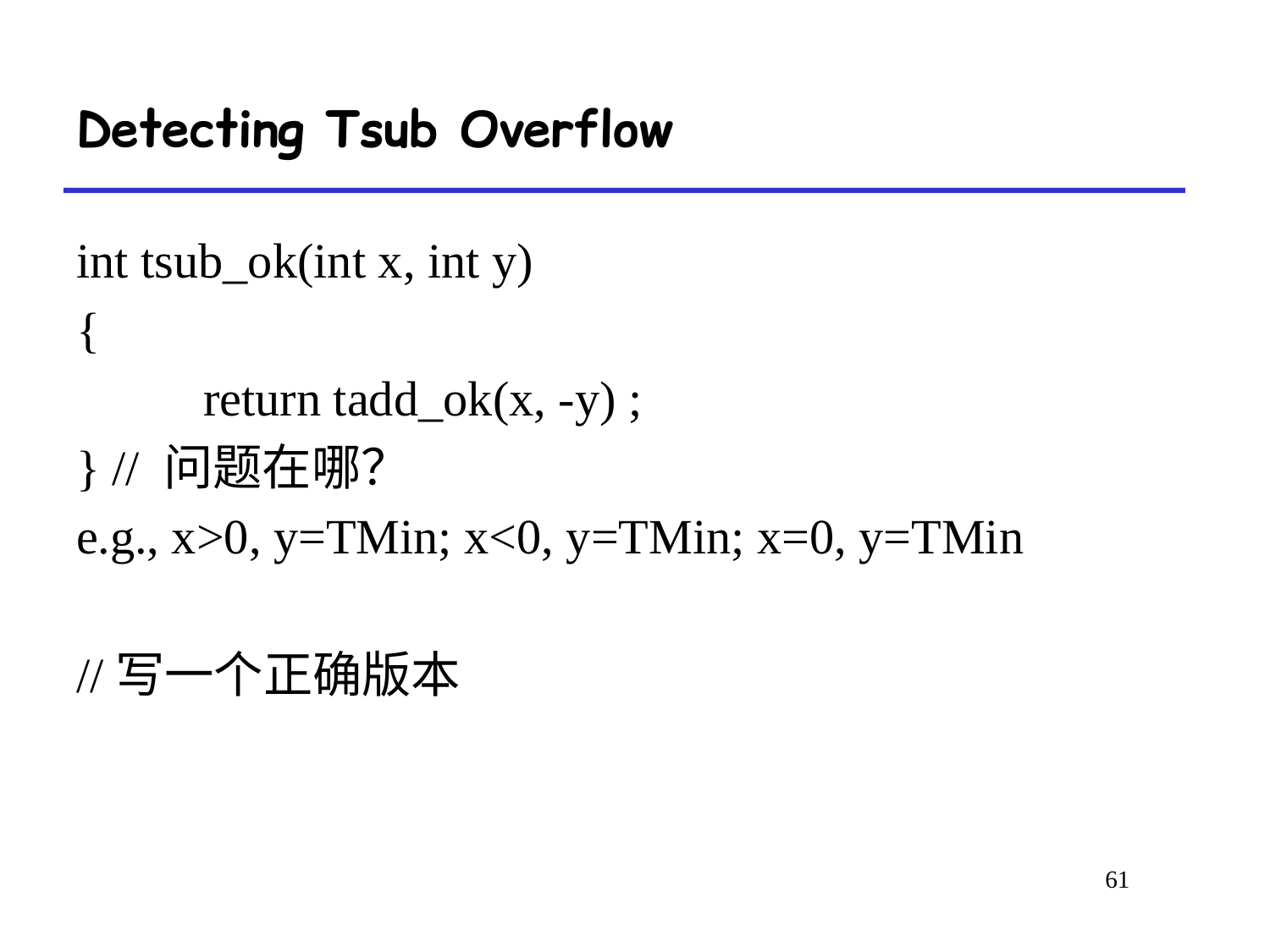

# Detecting Tsub Overflow
int tsub_ok(int x, int y)
{
	return tadd_ok(x, -y) ;
} // 问题在哪？
e.g., x>0, y=TMin; x<0, y=TMin; x=0, y=TMin

//写一个正确版本
61